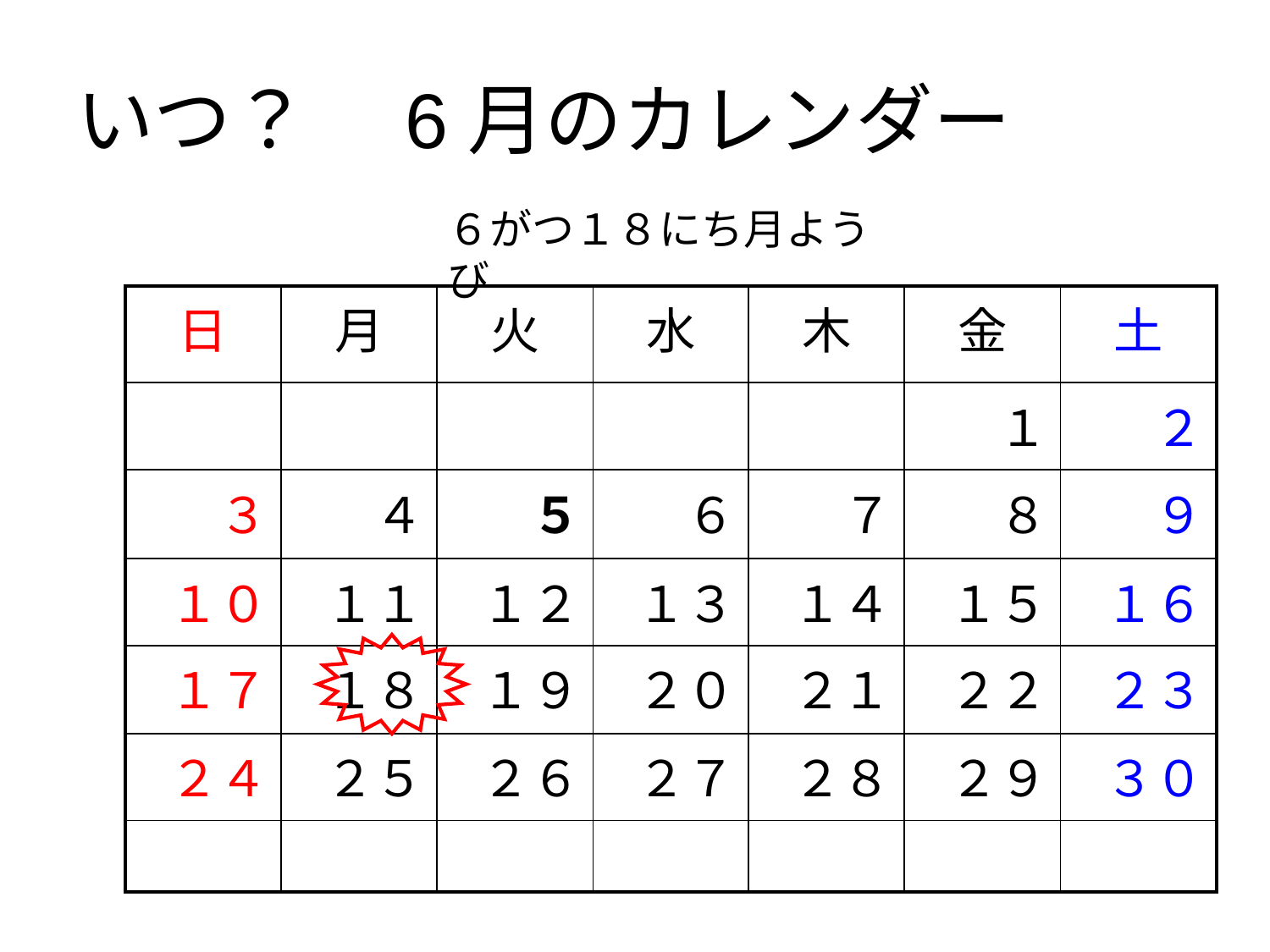

# いつ？　6月のカレンダー
６がつ１８にち月ようび

| 日 | 月 | 火 | 水 | 木 | 金 | 土 |
| --- | --- | --- | --- | --- | --- | --- |
|  |  |  |  |  | １ | ２ |
| ３ | ４ | ５ | ６ | ７ | ８ | ９ |
| １０ | １１ | １２ | １３ | １４ | １５ | １６ |
| １７ | １８ | １９ | ２０ | ２１ | ２２ | ２３ |
| ２４ | ２５ | ２６ | ２７ | ２８ | ２９ | ３０ |
|  |  |  |  |  |  |  |